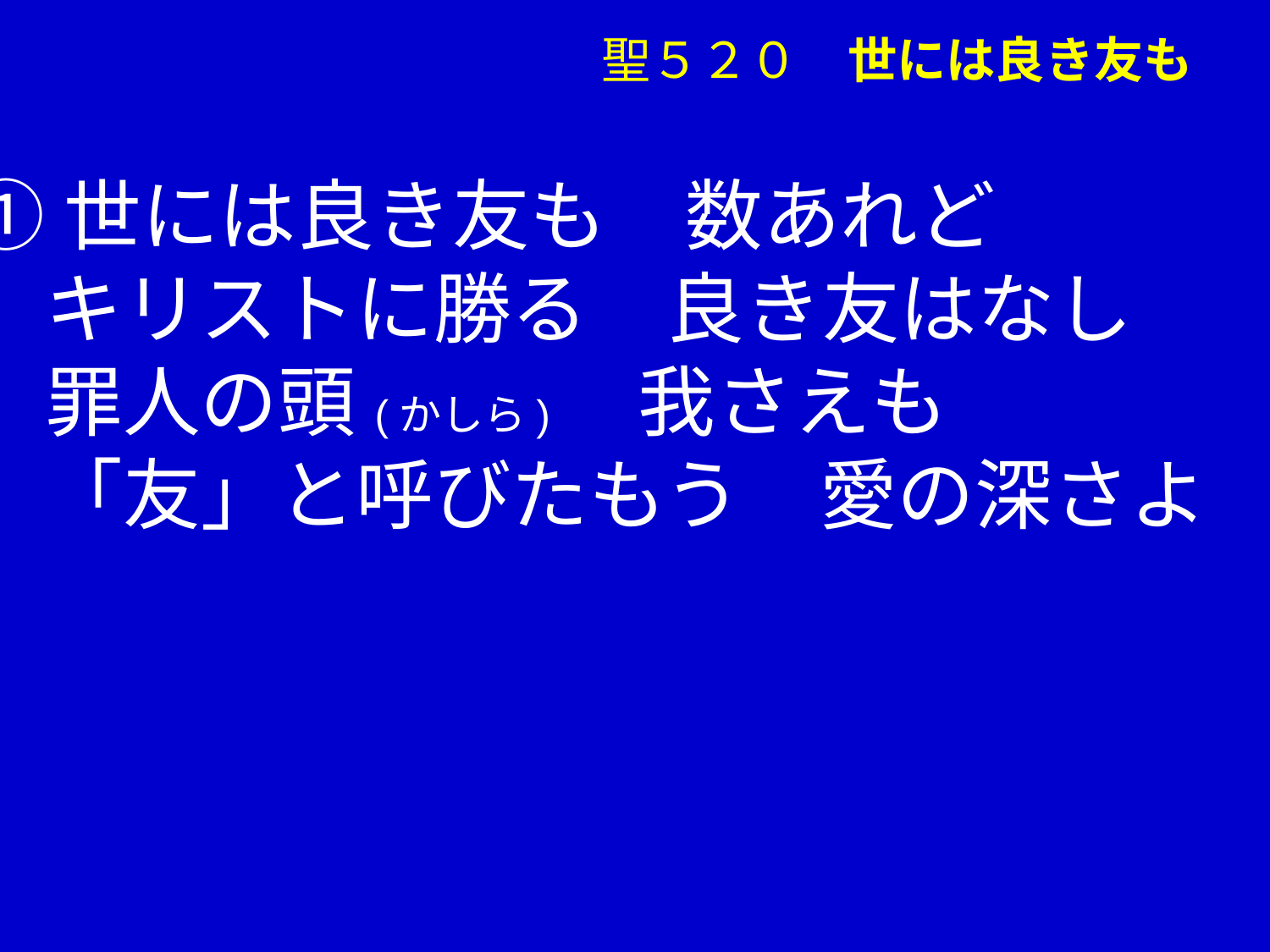

聖５２０　世には良き友も
①世には良き友も　数あれど
　キリストに勝る　良き友はなし
　罪人の頭(かしら)　我さえも
　「友」と呼びたもう　愛の深さよ